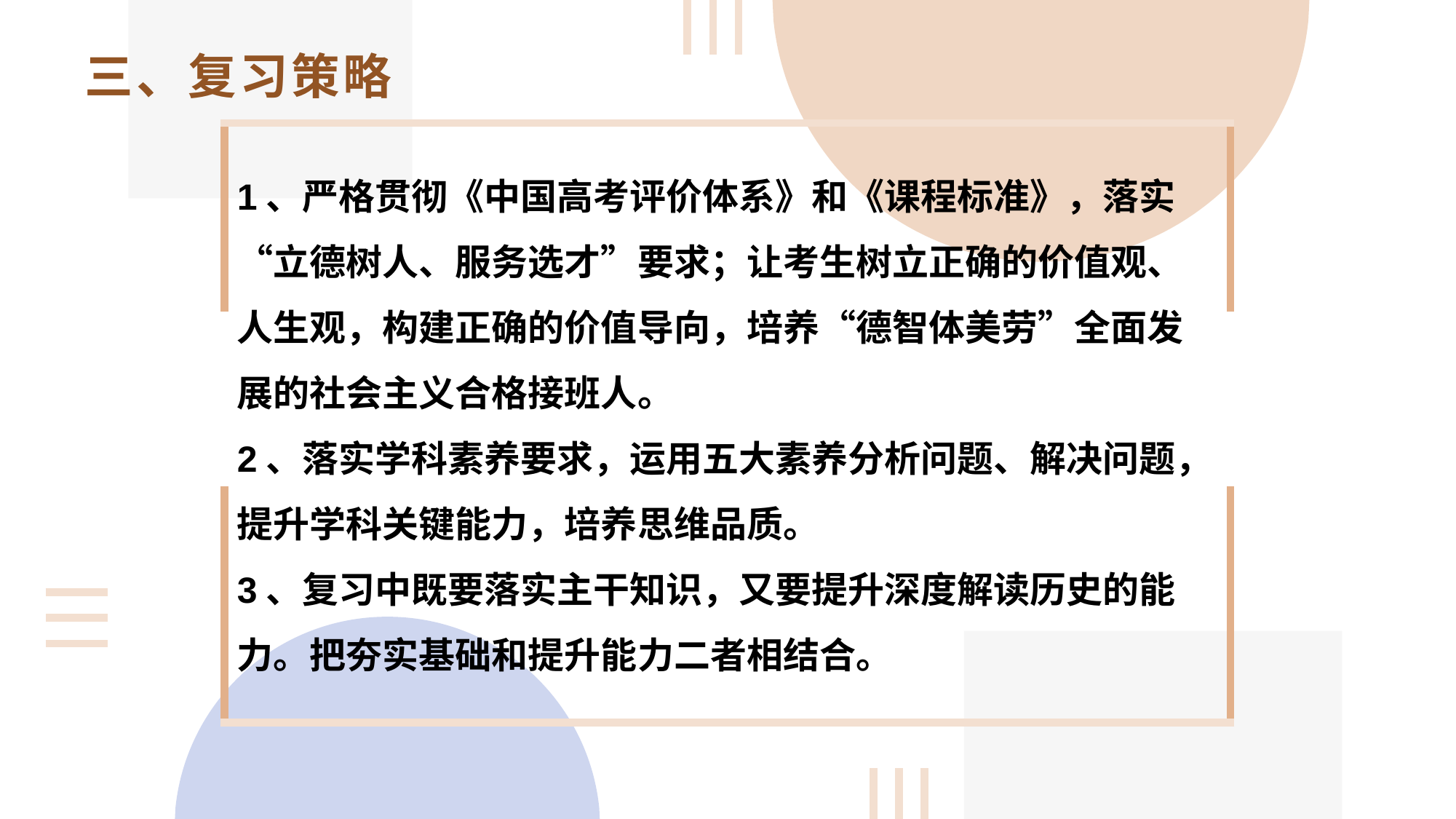

# 三、复习策略
1、严格贯彻《中国高考评价体系》和《课程标准》，落实“立德树人、服务选才”要求；让考生树立正确的价值观、人生观，构建正确的价值导向，培养“德智体美劳”全面发展的社会主义合格接班人。
2、落实学科素养要求，运用五大素养分析问题、解决问题，提升学科关键能力，培养思维品质。
3、复习中既要落实主干知识，又要提升深度解读历史的能力。把夯实基础和提升能力二者相结合。